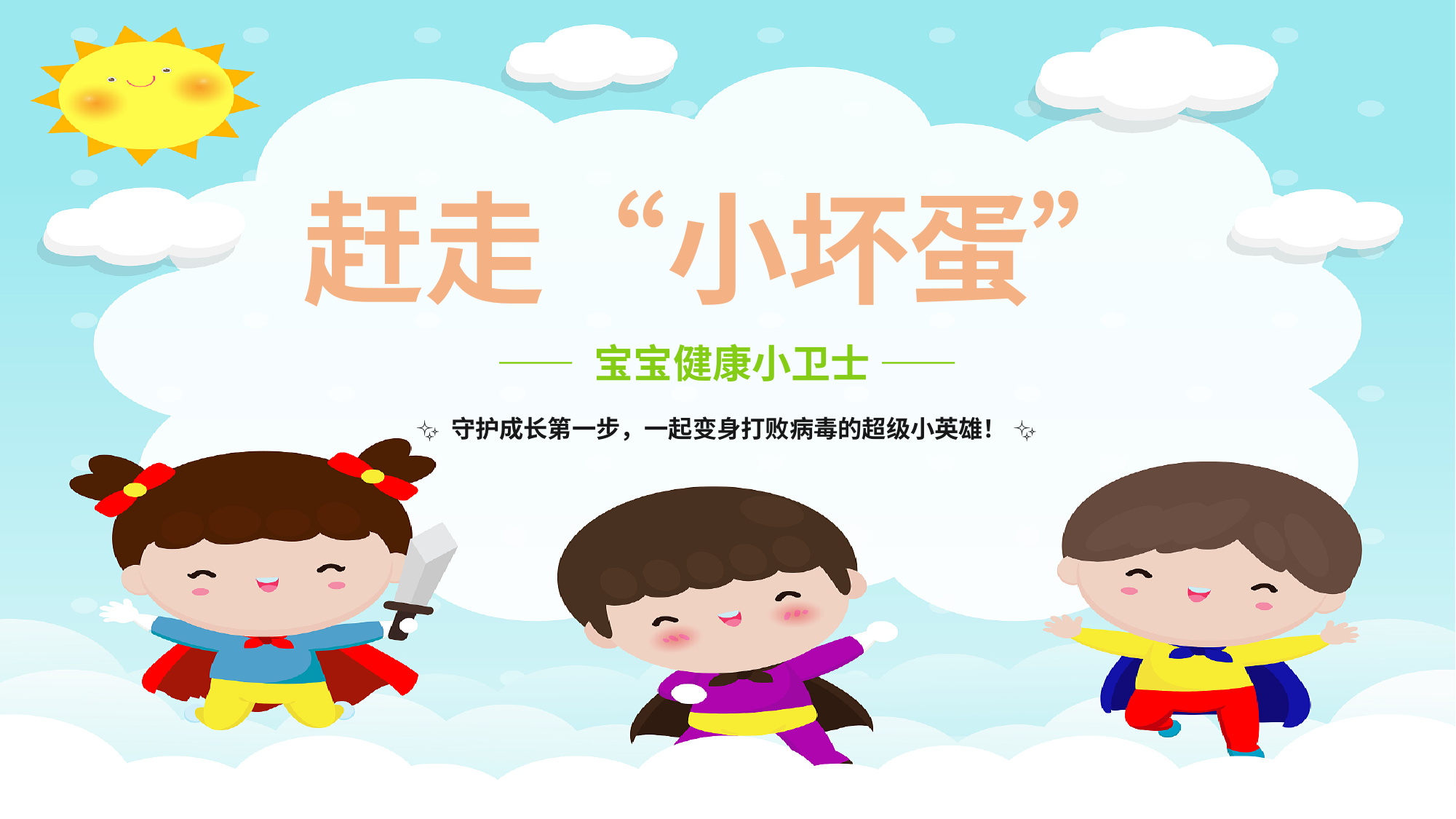

赶走“小坏蛋”
—— 宝宝健康小卫士 ——
✨ 守护成长第一步，一起变身打败病毒的超级小英雄！ ✨